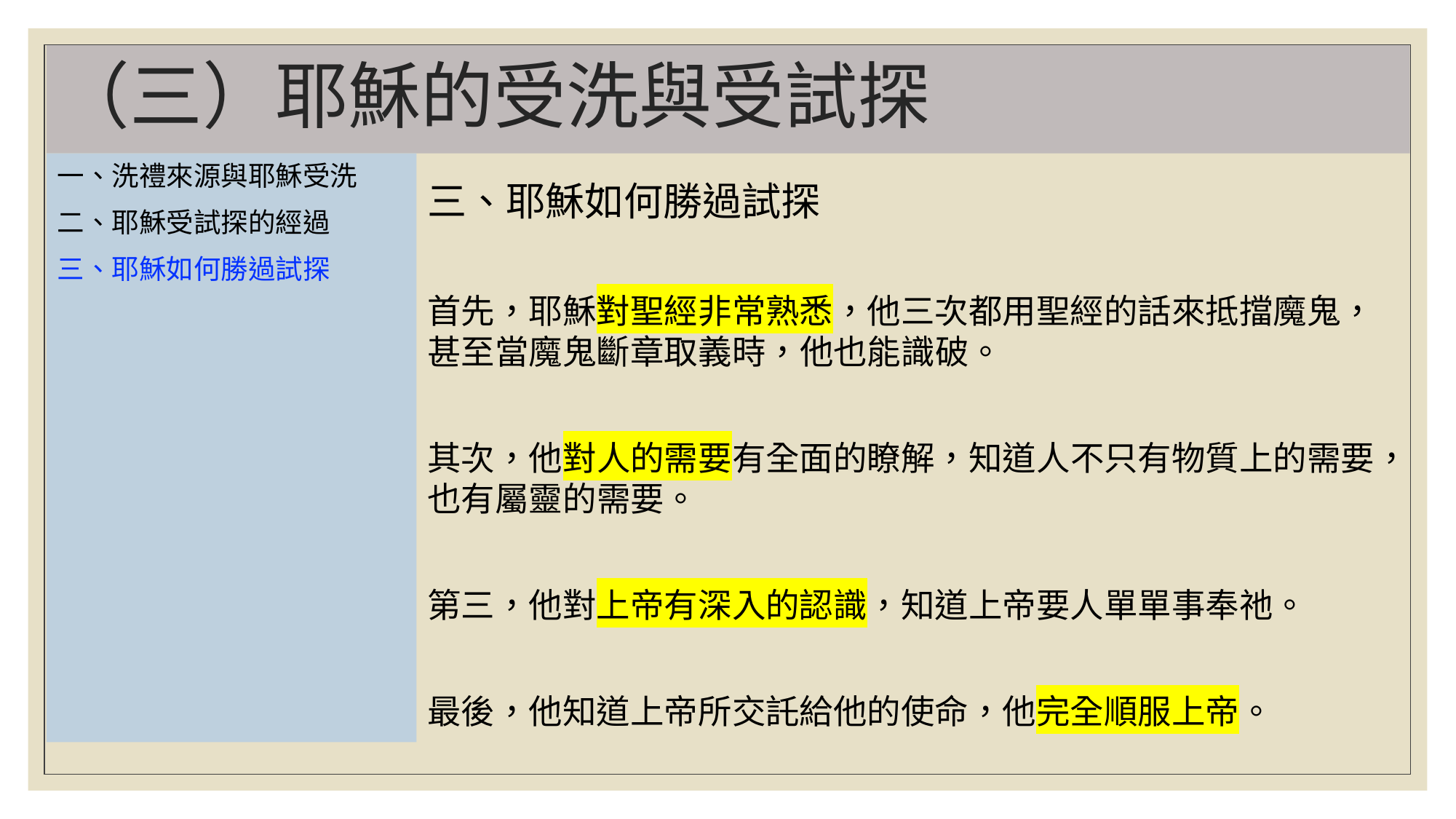

# （三）耶穌的受洗與受試探
一、洗禮來源與耶穌受洗
二、耶穌受試探的經過
三、耶穌如何勝過試探

三、耶穌如何勝過試探

首先，耶穌對聖經非常熟悉，他三次都用聖經的話來抵擋魔鬼，甚至當魔鬼斷章取義時，他也能識破。

其次，他對人的需要有全面的瞭解，知道人不只有物質上的需要，也有屬靈的需要。

第三，他對上帝有深入的認識，知道上帝要人單單事奉祂。

最後，他知道上帝所交託給他的使命，他完全順服上帝。